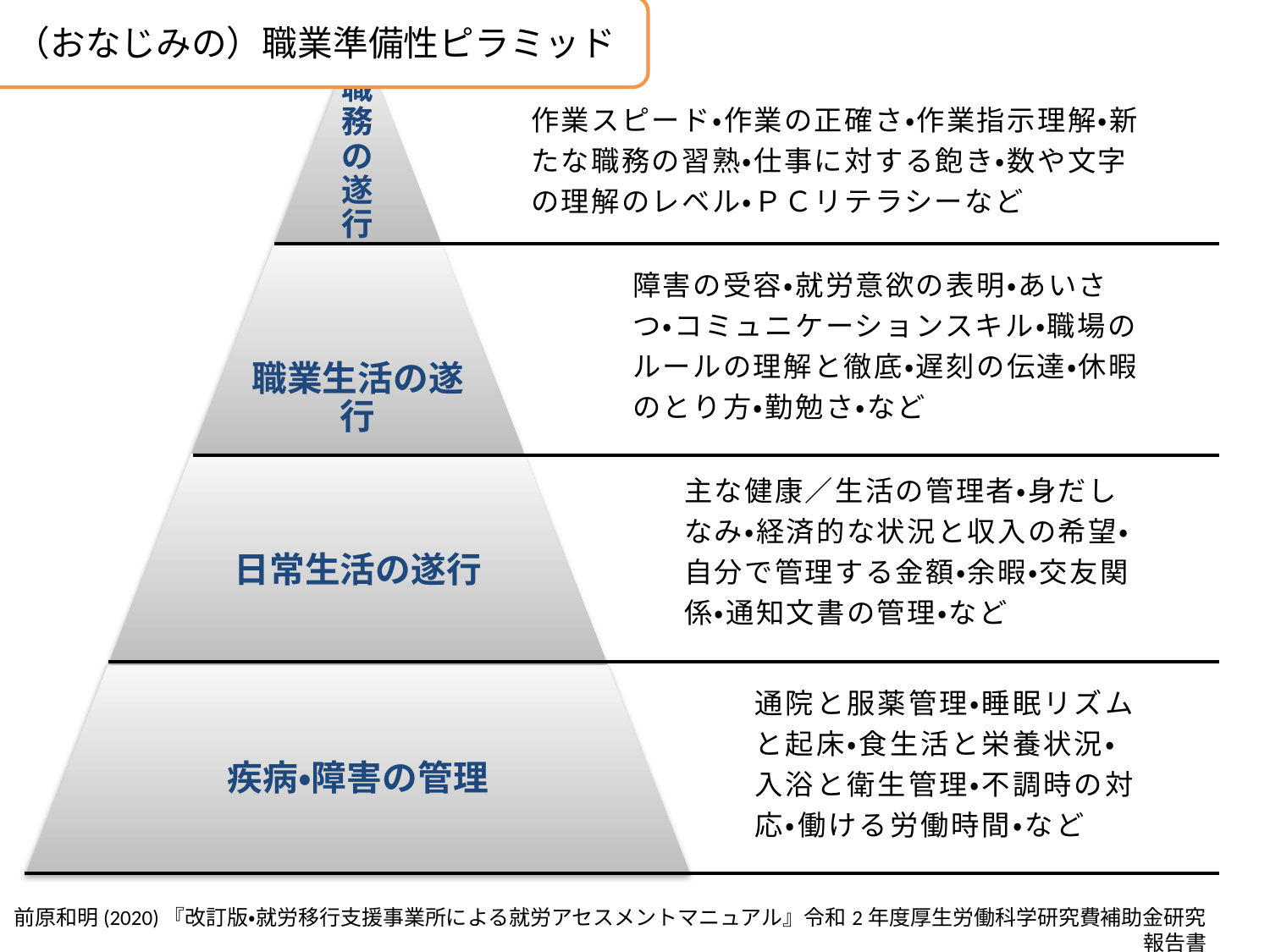

（おなじみの）職業準備性ピラミッド
職務の遂行
職業生活の遂行

日常生活の遂行
疾病・障害の管理
作業スピード・作業の正確さ・作業指示理解・新たな職務の習熟・仕事に対する飽き・数や文字の理解のレベル・ＰＣリテラシーなど
障害の受容・就労意欲の表明・あいさつ・コミュニケーションスキル・職場のルールの理解と徹底・遅刻の伝達・休暇のとり方・勤勉さ・など
主な健康／生活の管理者・身だしなみ・経済的な状況と収入の希望・自分で管理する金額・余暇・交友関係・通知文書の管理・など
通院と服薬管理・睡眠リズムと起床・食生活と栄養状況・入浴と衛生管理・不調時の対応・働ける労働時間・など
前原和明(2020)『改訂版・就労移行支援事業所による就労アセスメントマニュアル』令和2年度厚生労働科学研究費補助金研究報告書